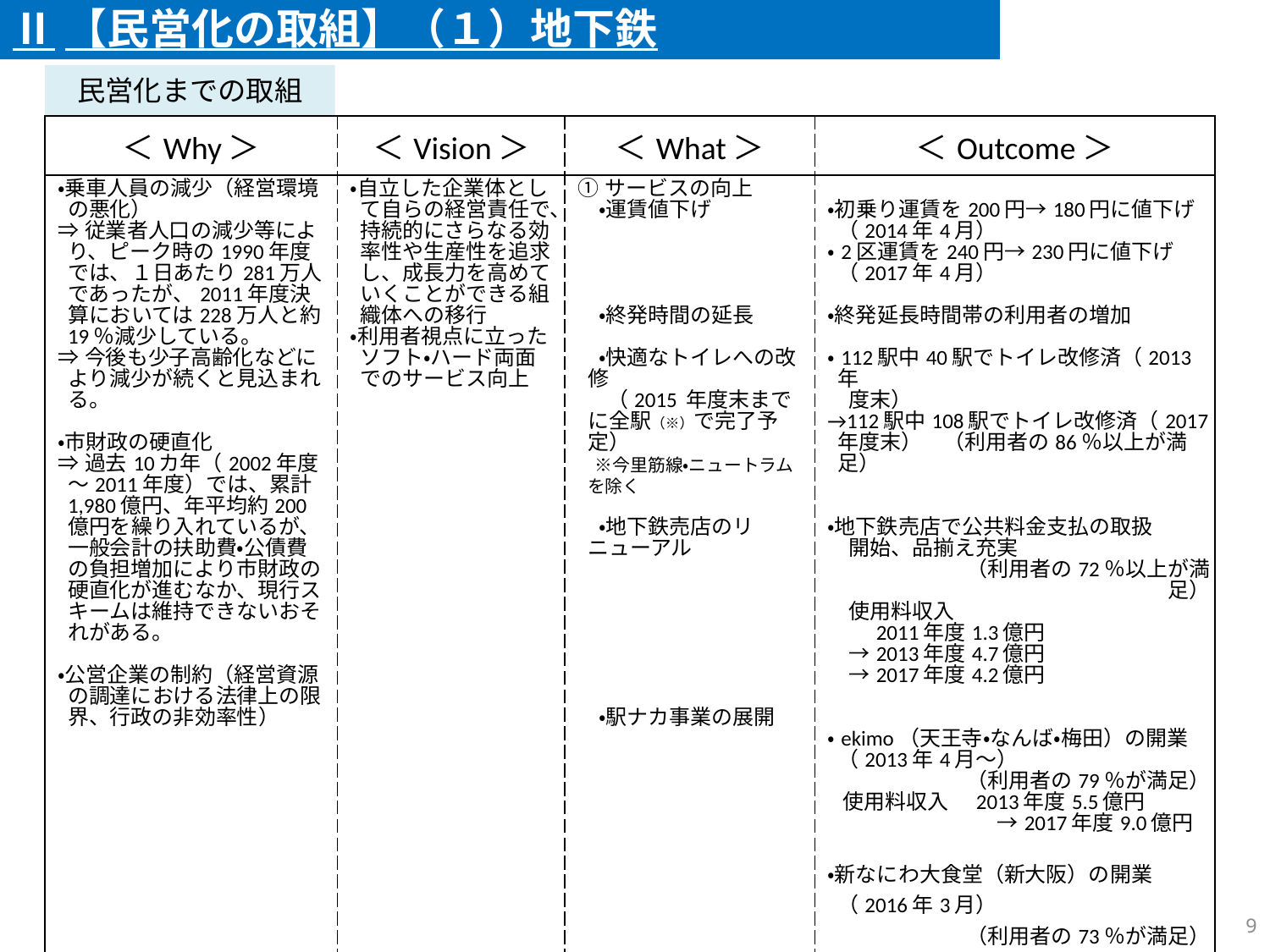

Ⅱ【民営化の取組】（１）地下鉄
民営化までの取組
| ＜Why＞ | ＜Vision＞ | ＜What＞ | ＜Outcome＞ |
| --- | --- | --- | --- |
| ・乗車人員の減少（経営環境の悪化） ⇒従業者人口の減少等により、ピーク時の1990年度では、１日あたり281万人であったが、2011年度決算においては228万人と約19％減少している。 ⇒今後も少子高齢化などにより減少が続くと見込まれる。 ・市財政の硬直化 ⇒過去10カ年（2002年度～2011年度）では、累計1,980億円、年平均約200億円を繰り入れているが、一般会計の扶助費・公債費の負担増加により市財政の硬直化が進むなか、現行スキームは維持できないおそれがある。 ・公営企業の制約（経営資源の調達における法律上の限界、行政の非効率性） | ・自立した企業体として自らの経営責任で、持続的にさらなる効率性や生産性を追求し、成長力を高めていくことができる組織体への移行 ・利用者視点に立ったソフト・ハード両面でのサービス向上 | ①サービスの向上 　・運賃値下げ 　・終発時間の延長 　・快適なトイレへの改修 （2015 年度末までに全駅（※）で完了予定） 　※今里筋線・ニュートラムを除く 　・地下鉄売店のリニューアル 　・駅ナカ事業の展開 | ・初乗り運賃を200円→180円に値下げ（2014年4月） ・2区運賃を240円→230円に値下げ（2017年4月） ・終発延長時間帯の利用者の増加 ・112駅中40駅でトイレ改修済（2013年 　度末） →112駅中108駅でトイレ改修済（2017年度末）　（利用者の86％以上が満足） ・地下鉄売店で公共料金支払の取扱 　開始、品揃え充実 　　　　　　（利用者の72％以上が満足） 　使用料収入 　　2011年度1.3億円 　→2013年度4.7億円 　→2017年度4.2億円 ・ekimo（天王寺・なんば・梅田）の開業（2013年4月～） 　　　　　　（利用者の79％が満足） 使用料収入　2013年度5.5億円 　　　　　　　　→2017年度9.0億円 ・新なにわ大食堂（新大阪）の開業（2016年3月） 　　　　　　（利用者の73％が満足） 　使用料収入　2017年度2.0億円 |

9